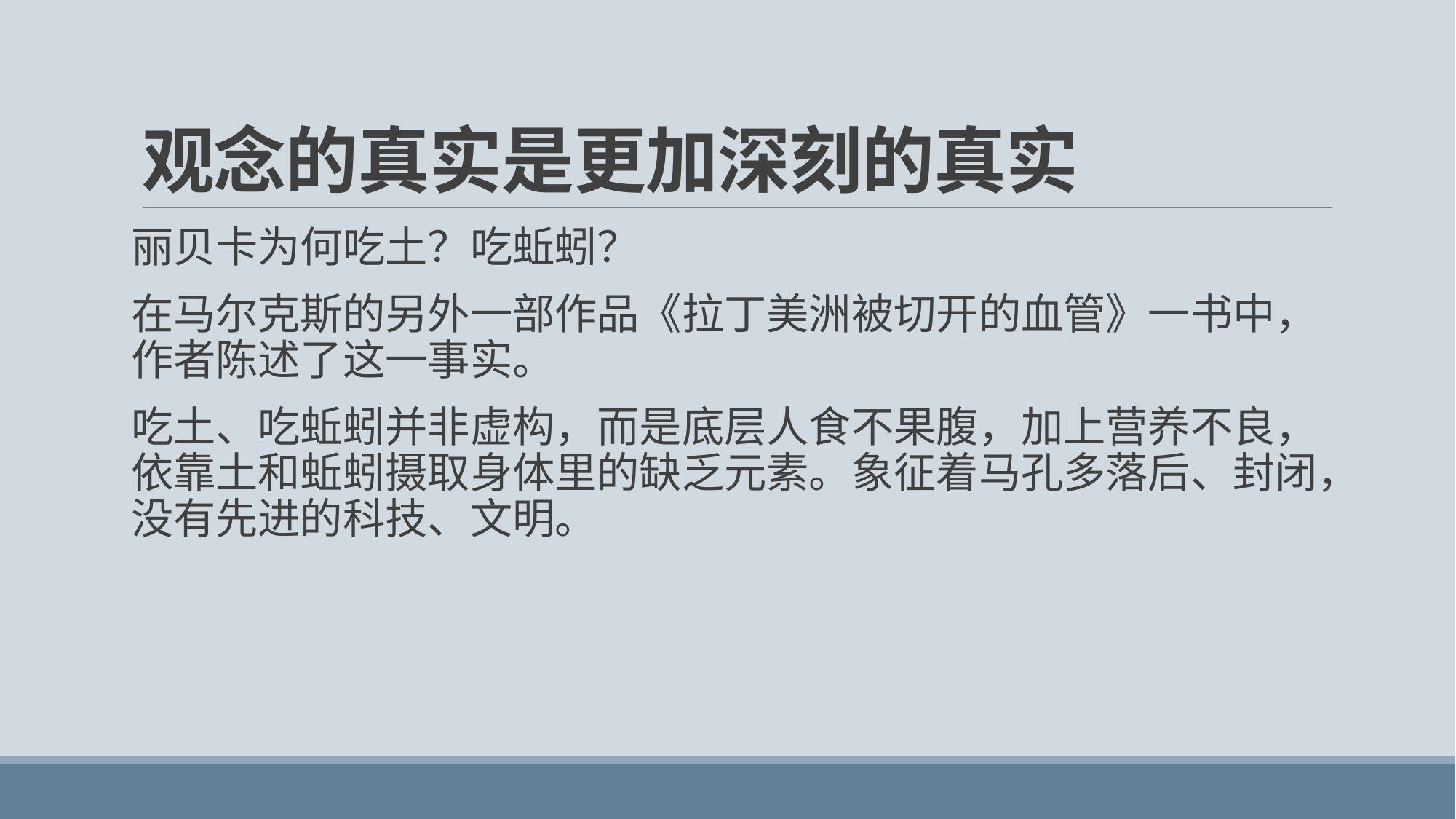

# 观念的真实是更加深刻的真实
丽贝卡为何吃土？吃蚯蚓？
在马尔克斯的另外一部作品《拉丁美洲被切开的血管》一书中，作者陈述了这一事实。
吃土、吃蚯蚓并非虚构，而是底层人食不果腹，加上营养不良，依靠土和蚯蚓摄取身体里的缺乏元素。象征着马孔多落后、封闭，没有先进的科技、文明。